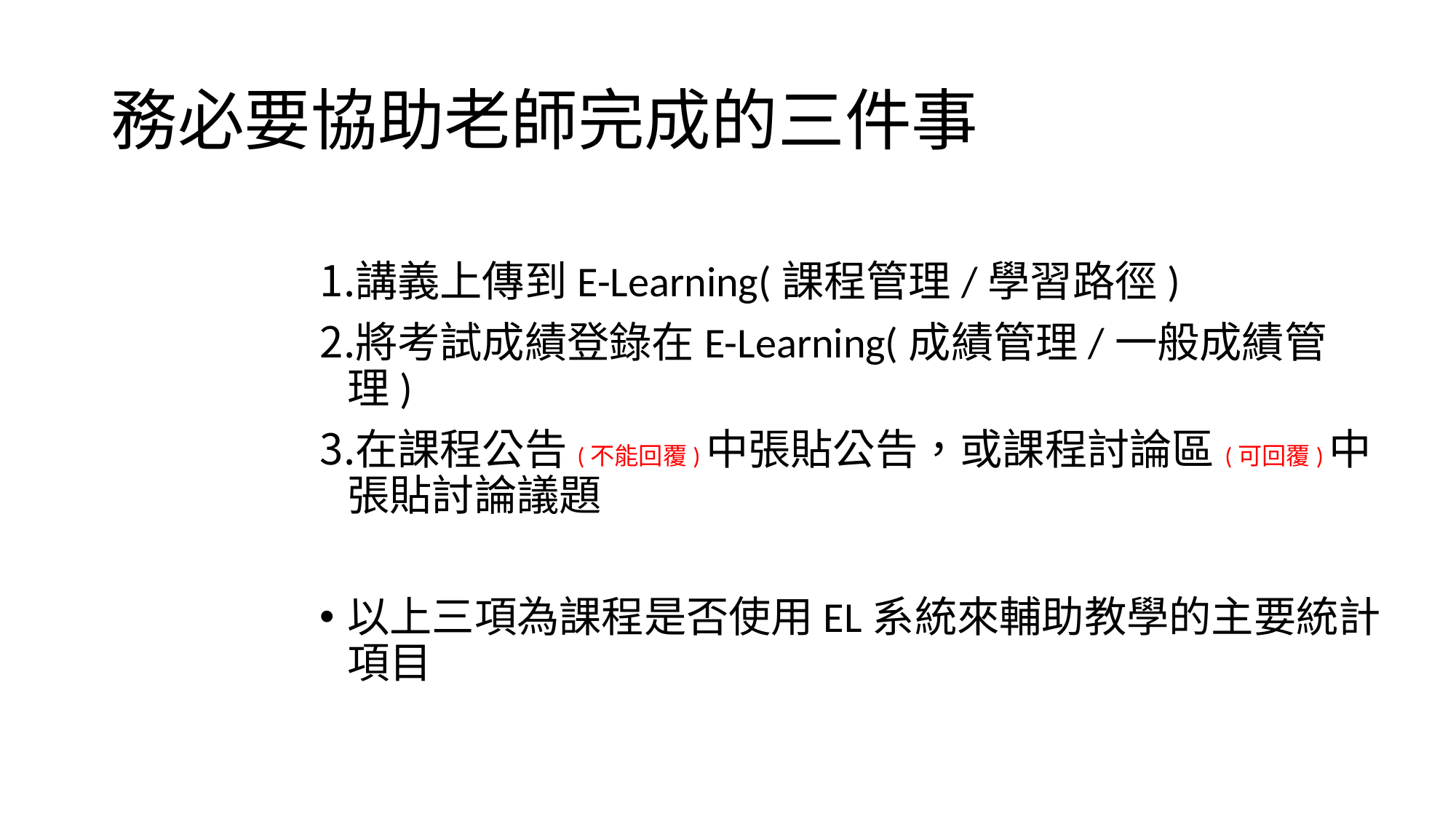

# 務必要協助老師完成的三件事
講義上傳到E-Learning(課程管理/學習路徑)
將考試成績登錄在E-Learning(成績管理/一般成績管理)
在課程公告(不能回覆)中張貼公告，或課程討論區(可回覆)中張貼討論議題

以上三項為課程是否使用EL系統來輔助教學的主要統計項目